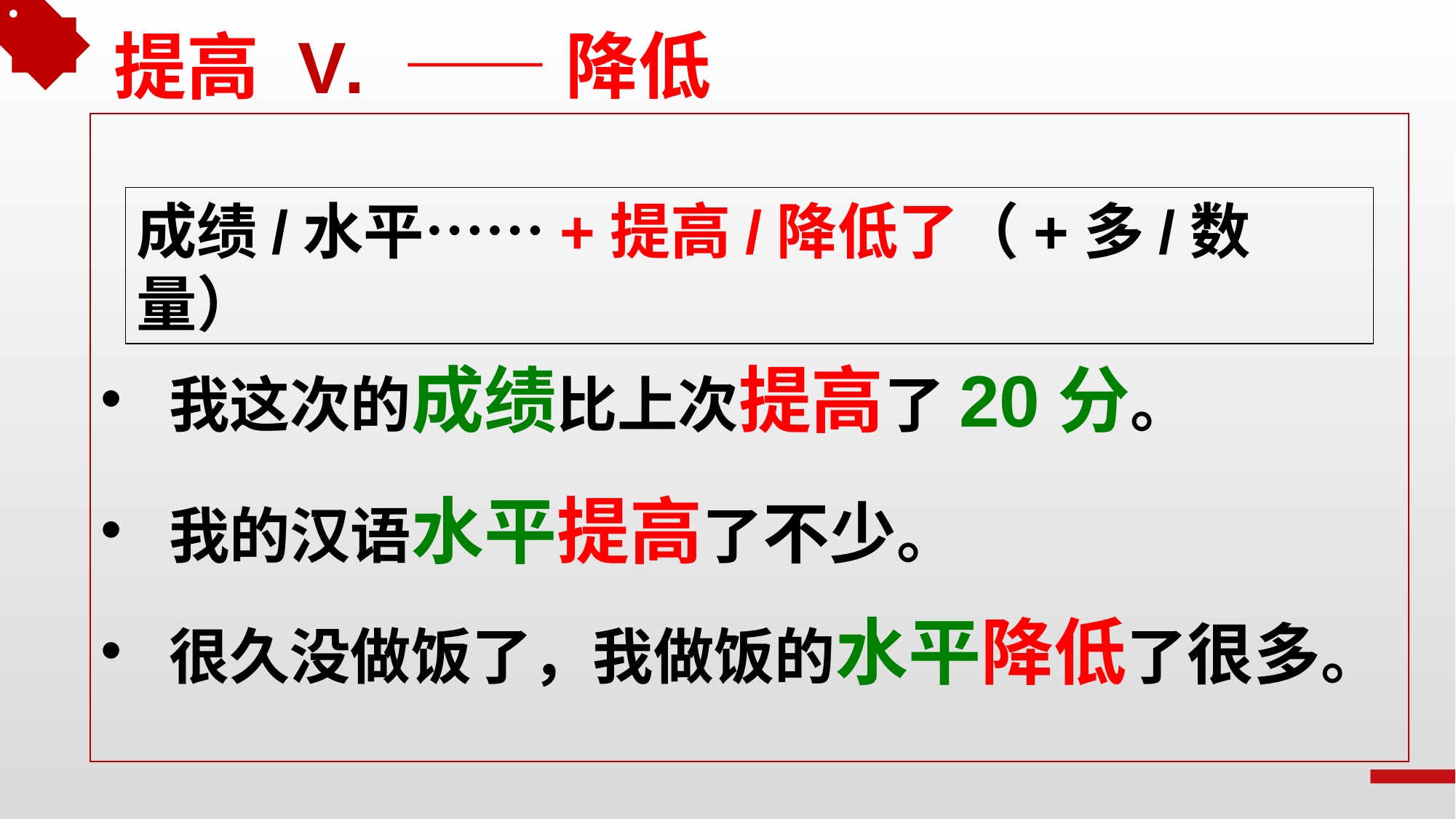

——降低
提高 V.

成绩/水平……+提高/降低了（+多/数量）
我这次的成绩比上次提高了20分。
我的汉语水平提高了不少。
很久没做饭了，我做饭的水平降低了很多。